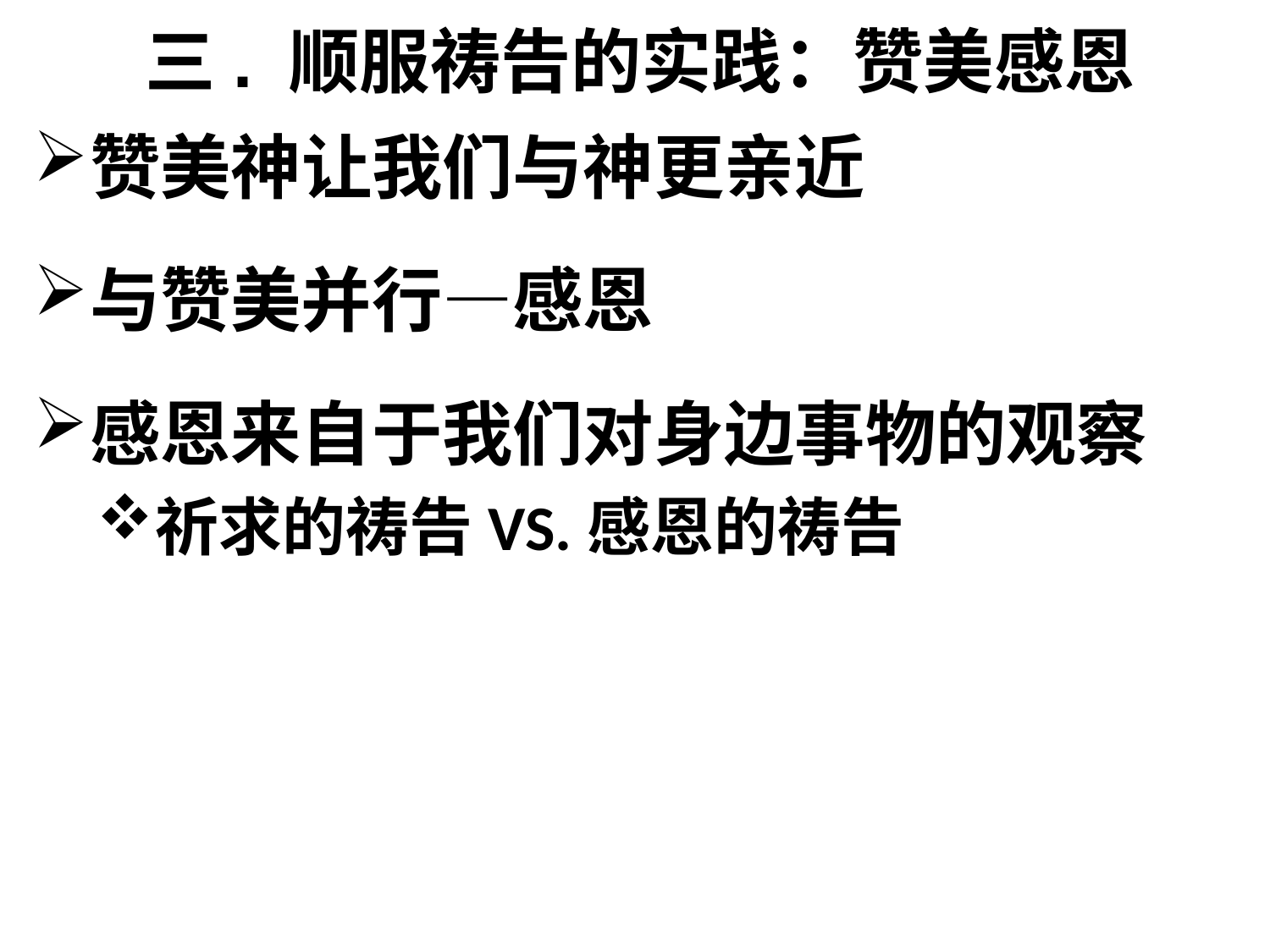

三. 顺服祷告的实践：赞美感恩
赞美神让我们与神更亲近

与赞美并行—感恩

感恩来自于我们对身边事物的观察
祈求的祷告VS.感恩的祷告